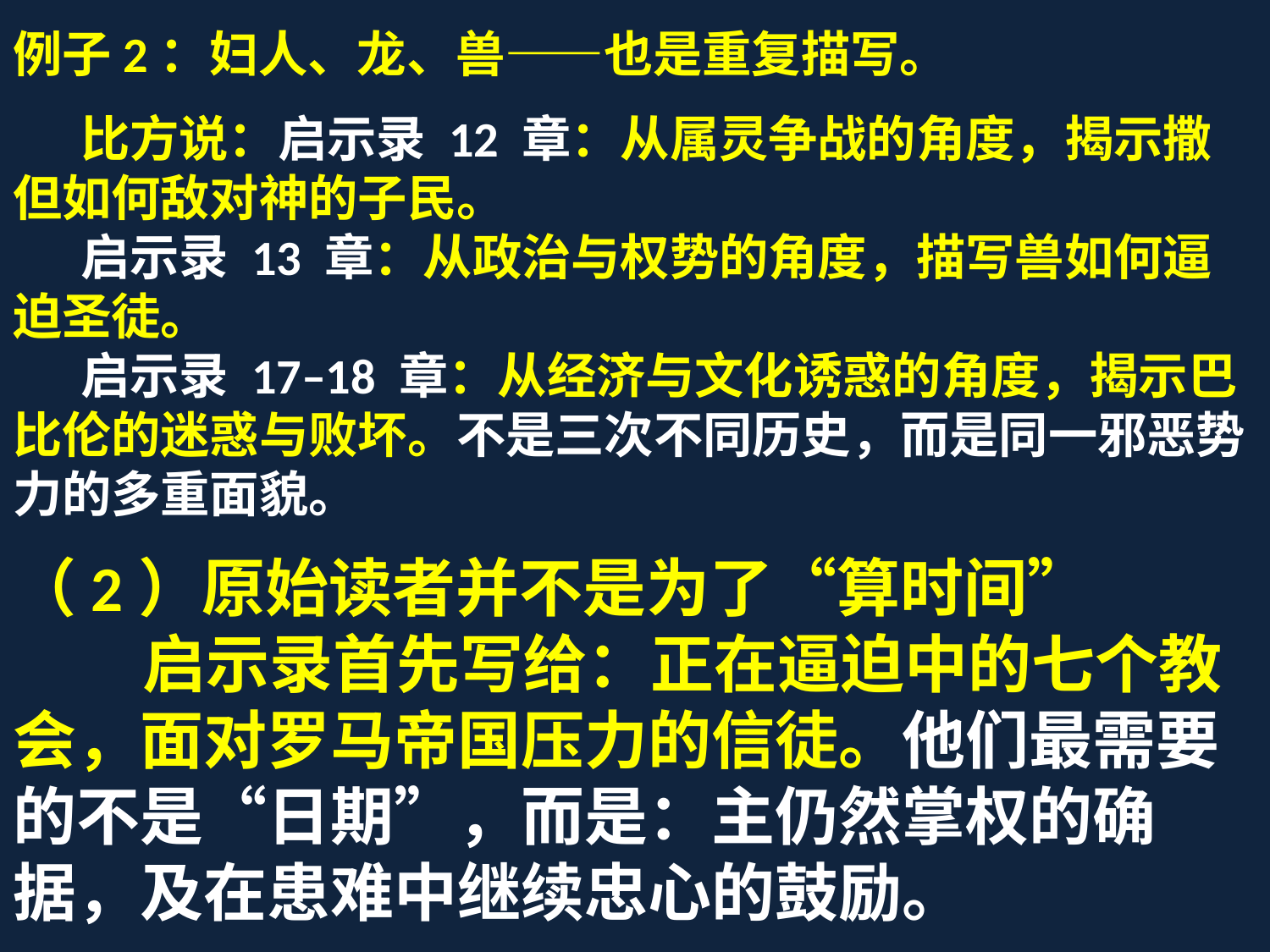

例子2：妇人、龙、兽——也是重复描写。

     比方说：启示录 12 章：从属灵争战的角度，揭示撒但如何敌对神的子民。
     启示录 13 章：从政治与权势的角度，描写兽如何逼迫圣徒。
     启示录 17–18 章：从经济与文化诱惑的角度，揭示巴比伦的迷惑与败坏。不是三次不同历史，而是同一邪恶势力的多重面貌。

（2）原始读者并不是为了“算时间”
        启示录首先写给：正在逼迫中的七个教会，面对罗马帝国压力的信徒。他们最需要的不是“日期”，而是：主仍然掌权的确据，及在患难中继续忠心的鼓励。